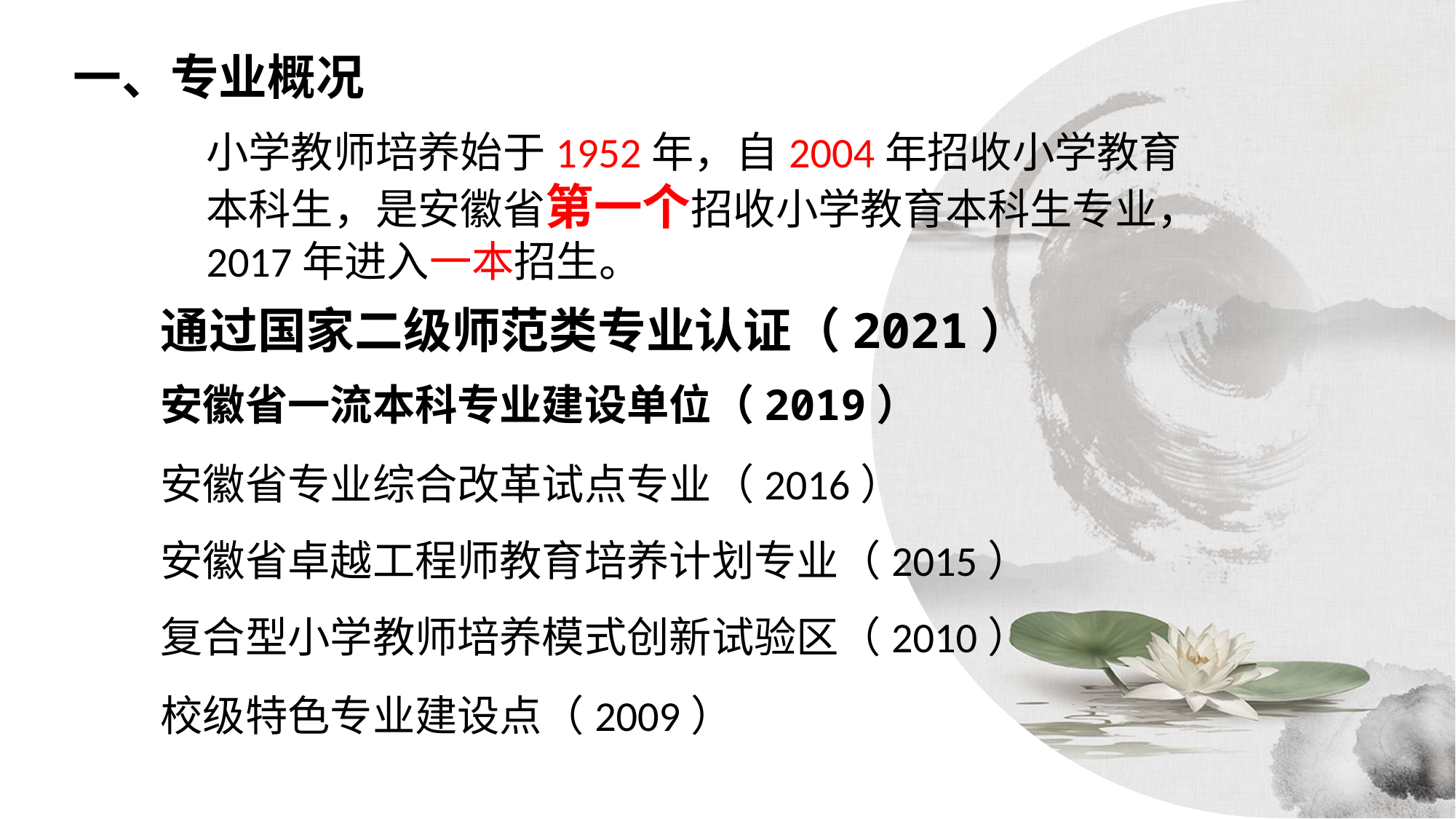

一、专业概况

小学教师培养始于1952年，自2004年招收小学教育本科生，是安徽省第一个招收小学教育本科生专业，2017年进入一本招生。

通过国家二级师范类专业认证（2021）
安徽省一流本科专业建设单位（2019）
安徽省专业综合改革试点专业（2016）

安徽省卓越工程师教育培养计划专业（2015）

复合型小学教师培养模式创新试验区（2010）

校级特色专业建设点（2009）